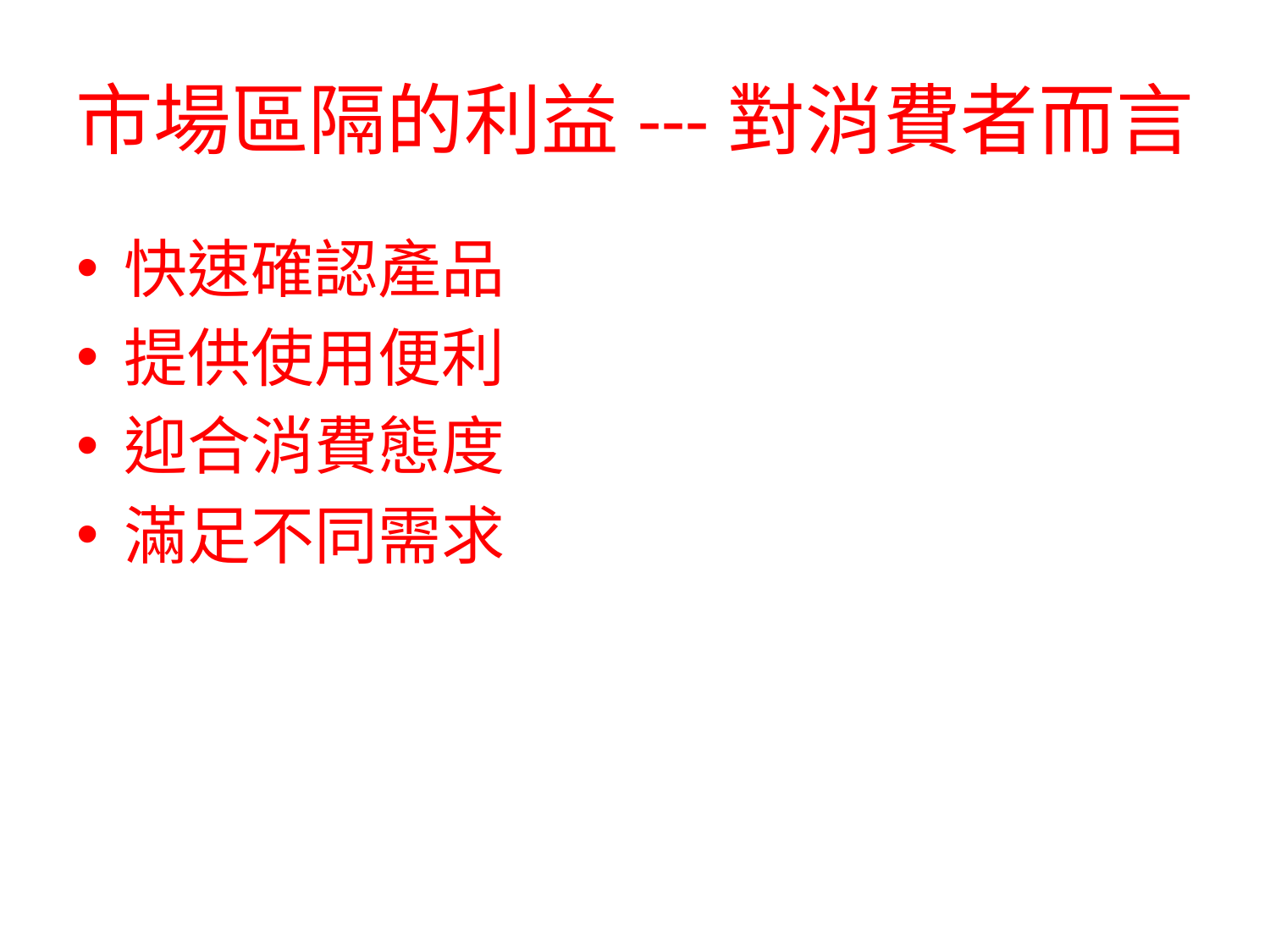

# 市場區隔的利益---對消費者而言
快速確認產品
提供使用便利
迎合消費態度
滿足不同需求